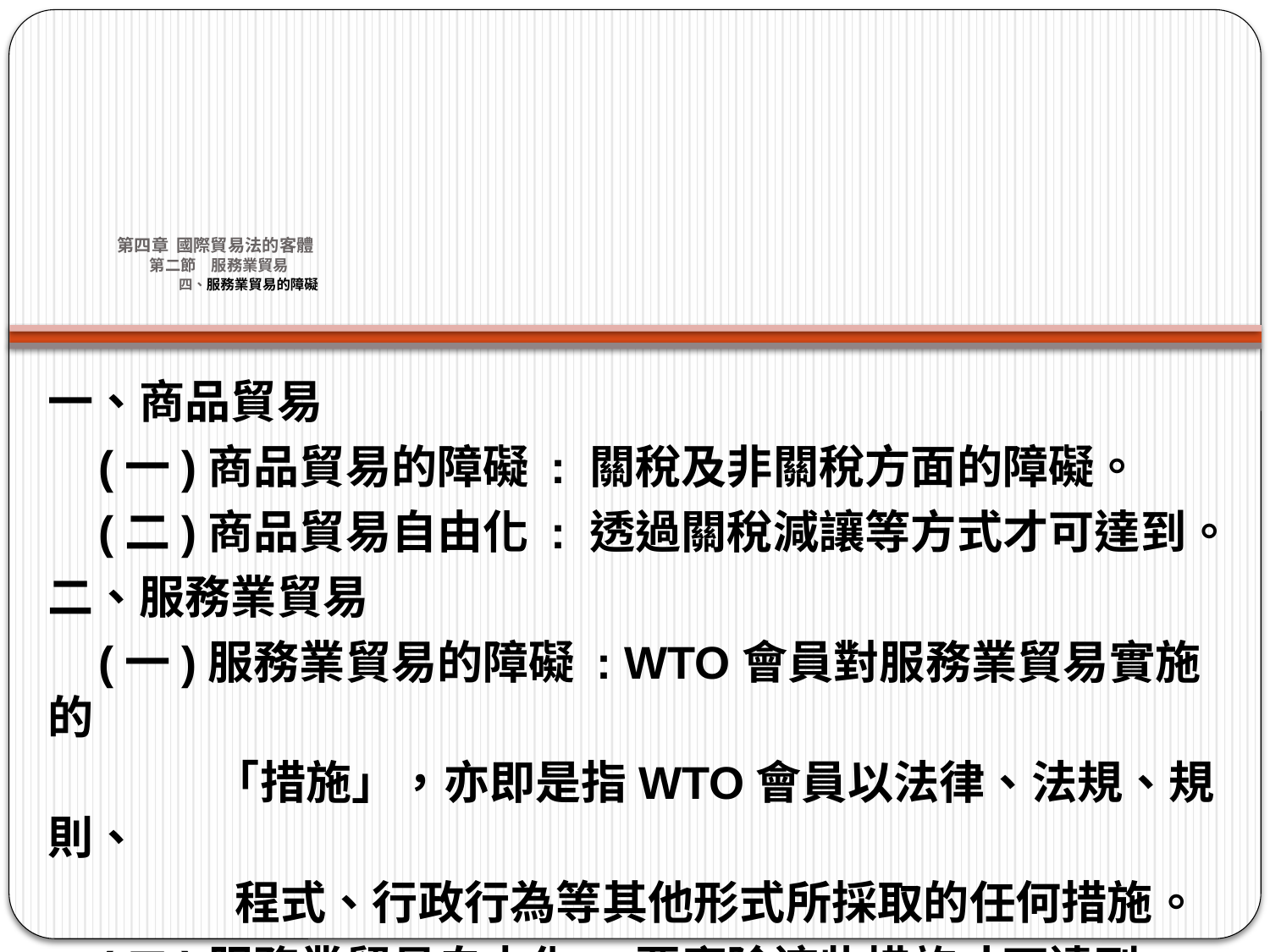

# 第四章  國際貿易法的客體 第二節　服務業貿易 四、服務業貿易的障礙
一、商品貿易
    (一)商品貿易的障礙 : 關稅及非關稅方面的障礙。
    (二)商品貿易自由化 : 透過關稅減讓等方式才可達到。
二、服務業貿易
    (一)服務業貿易的障礙 : WTO會員對服務業貿易實施的
               「措施」，亦即是指WTO會員以法律、法規、規則、
                 程式、行政行為等其他形式所採取的任何措施。
    (二)服務業貿易自由化 : 要廢除這些措施才可達到。